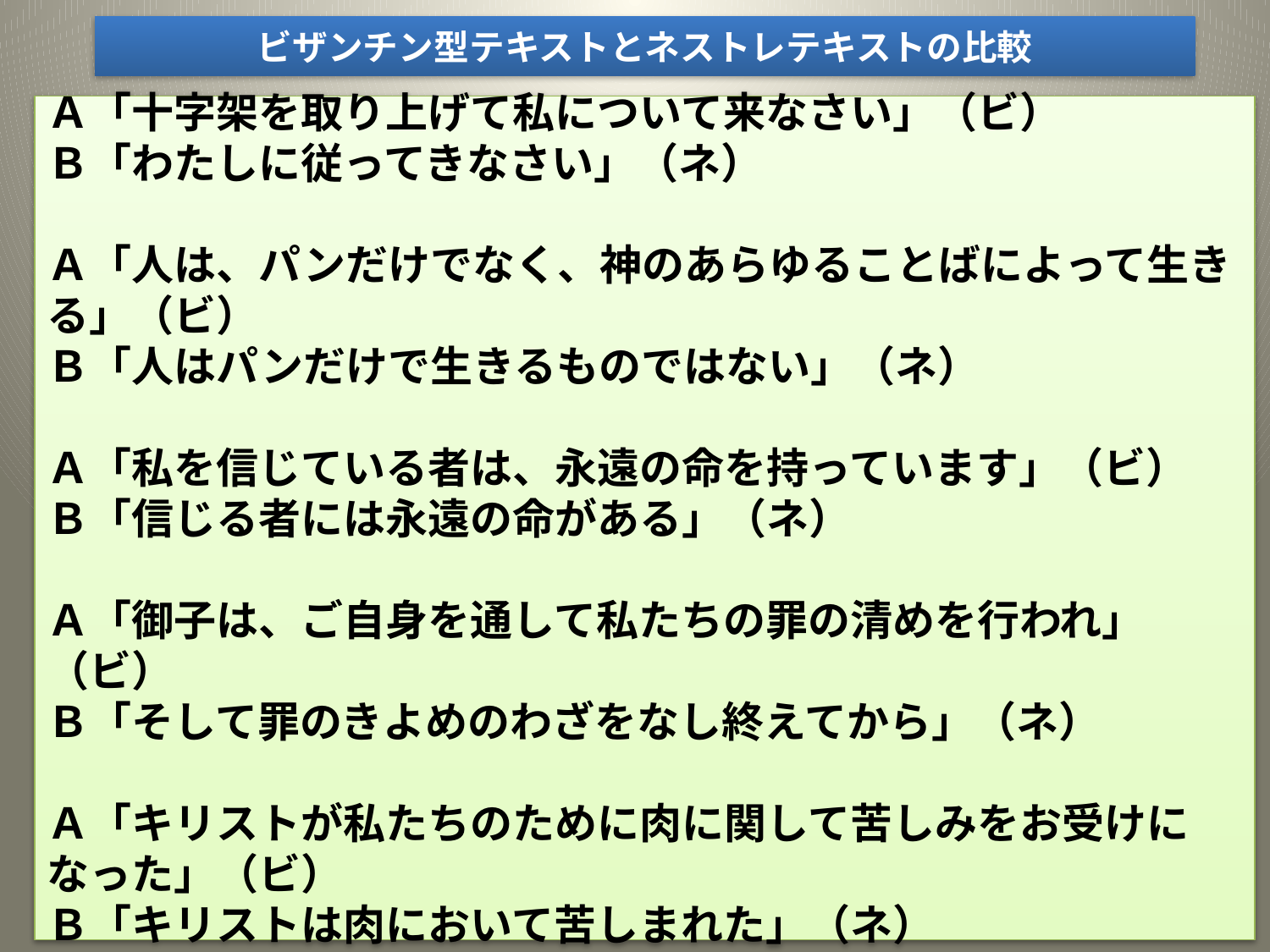

ビザンチン型テキストとネストレテキストの比較
Ａ「十字架を取り上げて私について来なさい」（ビ）
Ｂ「わたしに従ってきなさい」（ネ）

Ａ「人は、パンだけでなく、神のあらゆることばによって生きる」（ビ）
Ｂ「人はパンだけで生きるものではない」（ネ）

Ａ「私を信じている者は、永遠の命を持っています」（ビ）
Ｂ「信じる者には永遠の命がある」（ネ）

Ａ「御子は、ご自身を通して私たちの罪の清めを行われ」（ビ）
Ｂ「そして罪のきよめのわざをなし終えてから」（ネ）

Ａ「キリストが私たちのために肉に関して苦しみをお受けになった」（ビ）
Ｂ「キリストは肉において苦しまれた」（ネ）